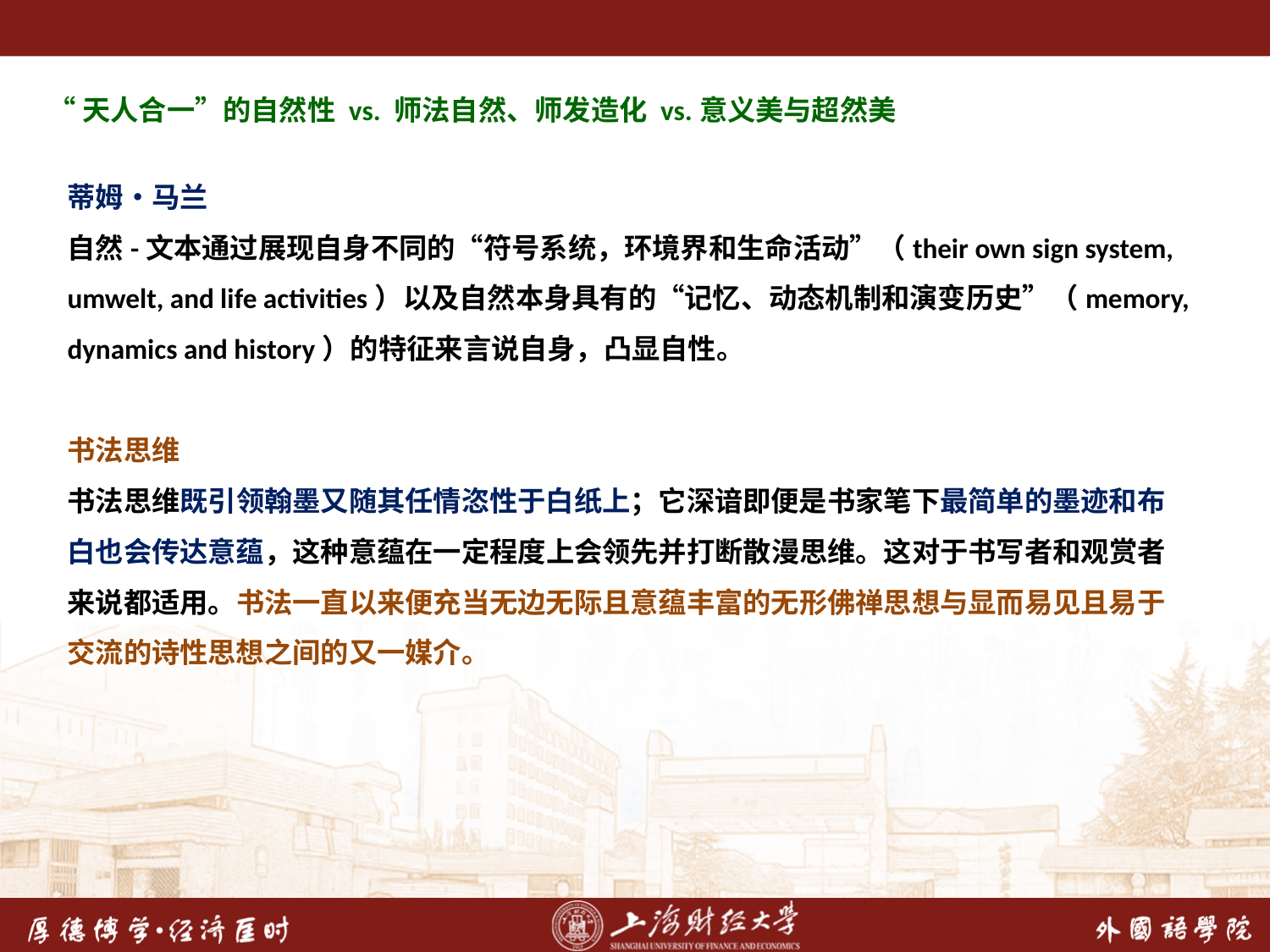

“天人合一”的自然性 vs. 师法自然、师发造化 vs.意义美与超然美
蒂姆•马兰
自然-文本通过展现自身不同的“符号系统，环境界和生命活动”（their own sign system, umwelt, and life activities）以及自然本身具有的“记忆、动态机制和演变历史”（memory, dynamics and history）的特征来言说自身，凸显自性。

书法思维
书法思维既引领翰墨又随其任情恣性于白纸上；它深谙即便是书家笔下最简单的墨迹和布白也会传达意蕴，这种意蕴在一定程度上会领先并打断散漫思维。这对于书写者和观赏者来说都适用。书法一直以来便充当无边无际且意蕴丰富的无形佛禅思想与显而易见且易于交流的诗性思想之间的又一媒介。